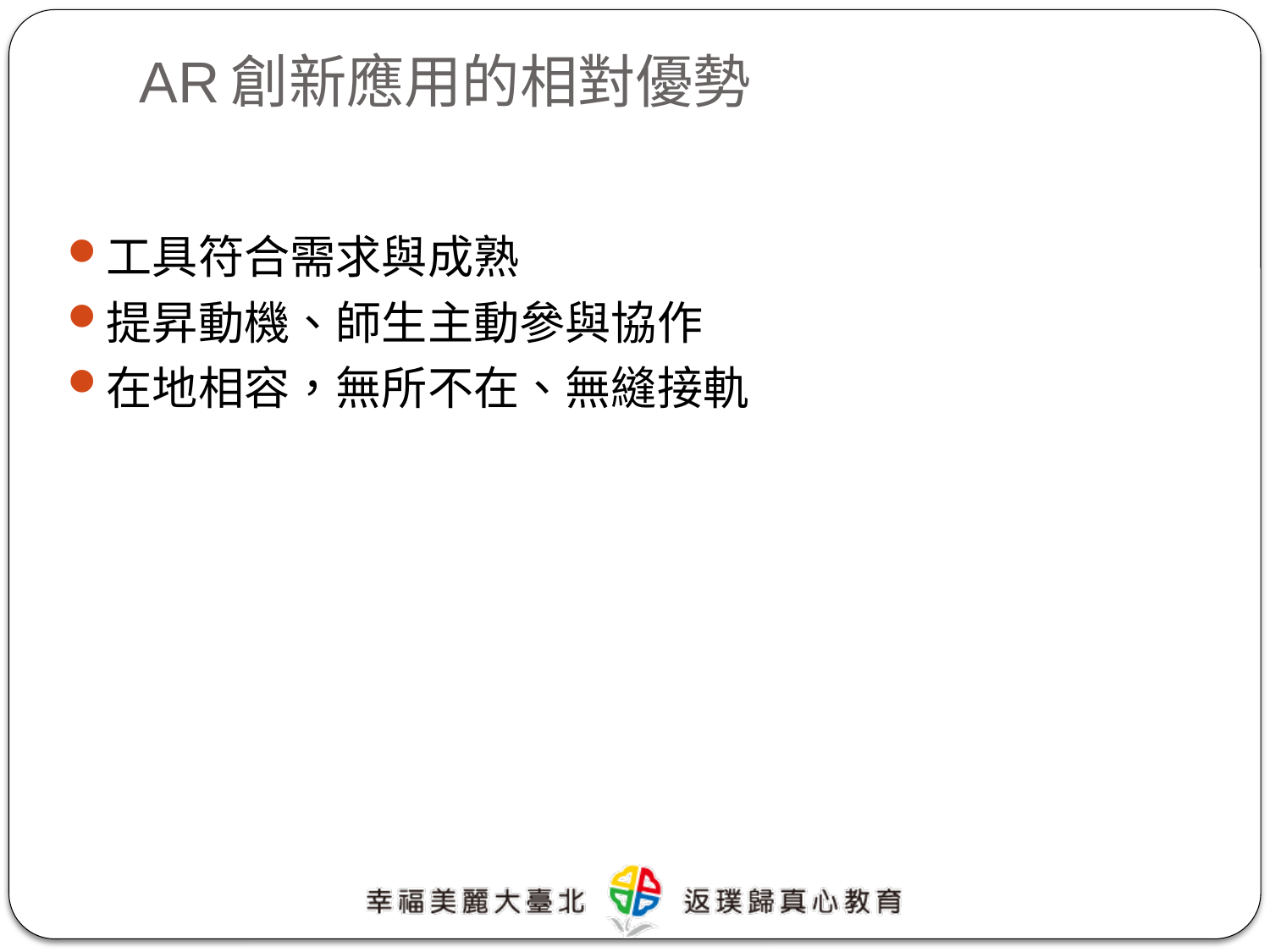

# AR創新應用的相對優勢
工具符合需求與成熟
提昇動機、師生主動參與協作
在地相容，無所不在、無縫接軌